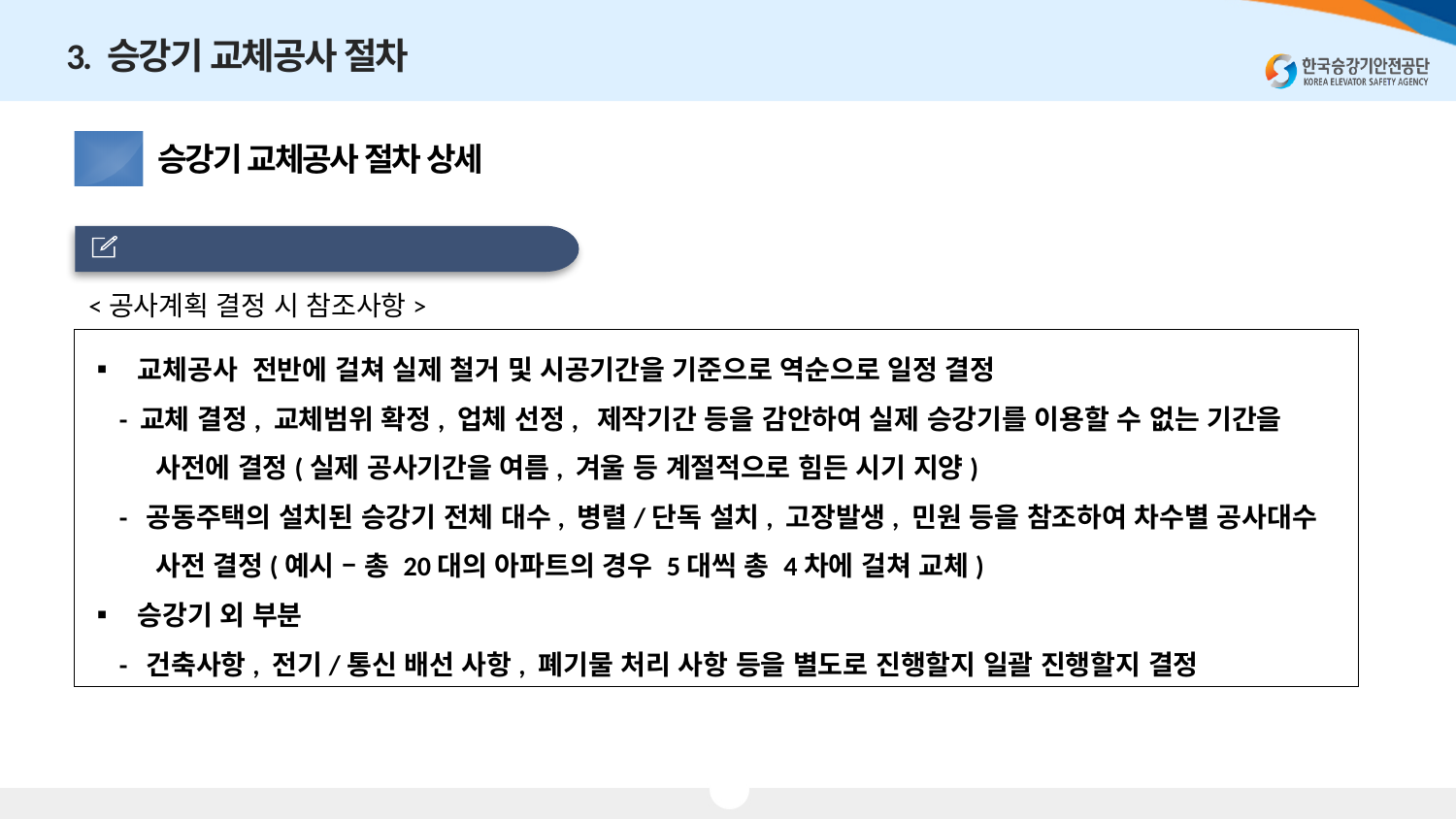

3. 승강기 교체공사 절차
승강기 교체공사 절차 상세
3.2
    교체범위 확정 및 시방서 작성(중요)

<공사계획 결정 시 참조사항>
▪  교체공사  전반에 걸쳐 실제 철거 및 시공기간을 기준으로 역순으로 일정 결정
     - 교체 결정, 교체범위 확정, 업체 선정,  제작기간 등을 감안하여 실제 승강기를 이용할 수 없는 기간을
        사전에 결정(실제 공사기간을 여름, 겨울 등 계절적으로 힘든 시기 지양)
     -  공동주택의 설치된 승강기 전체 대수, 병렬/단독 설치, 고장발생, 민원 등을 참조하여 차수별 공사대수
        사전 결정(예시 – 총 20대의 아파트의 경우 5대씩 총 4차에 걸쳐 교체)
▪  승강기 외 부분
     -  건축사항, 전기/통신 배선 사항, 폐기물 처리 사항 등을 별도로 진행할지 일괄 진행할지 결정